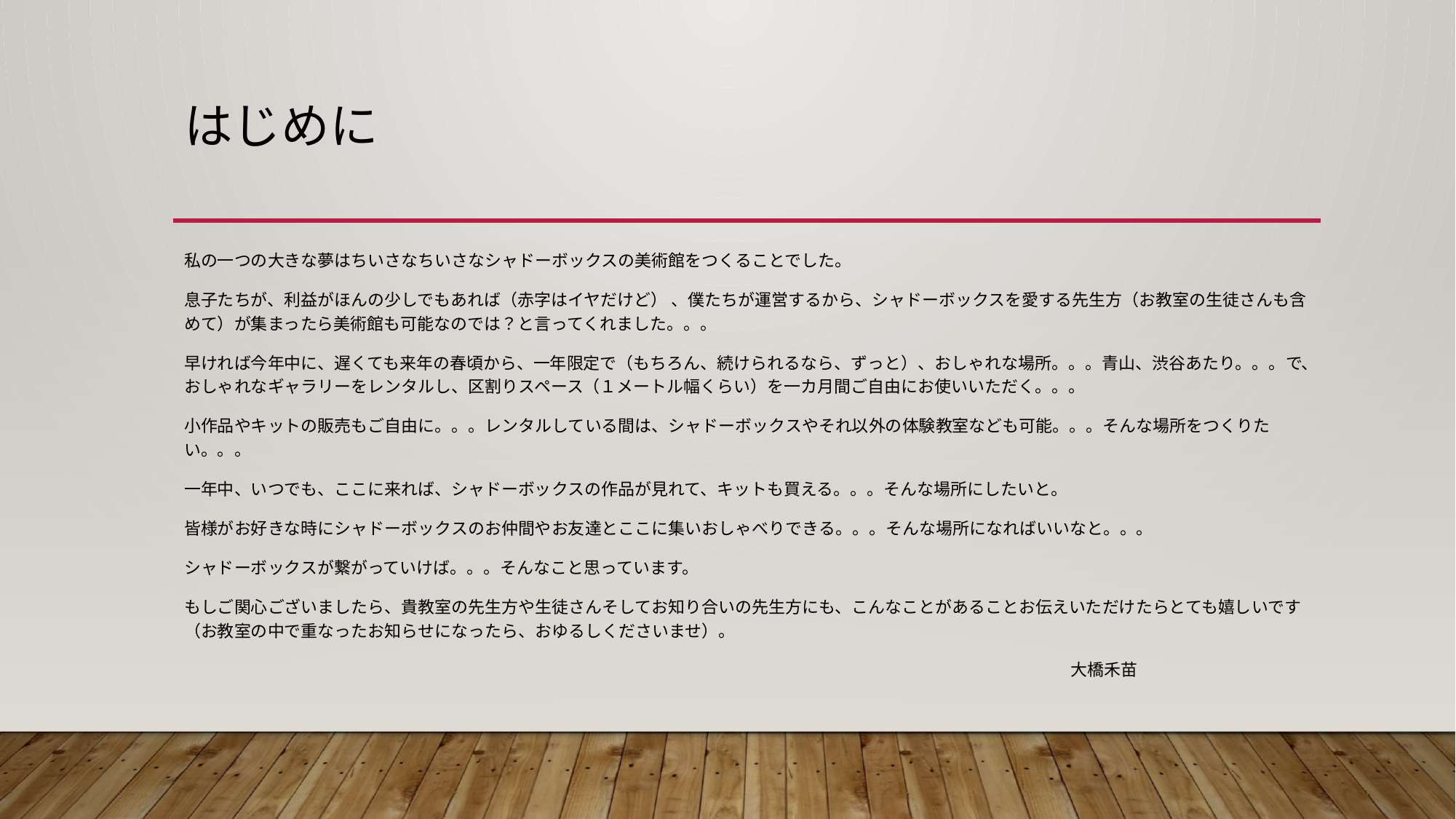

# はじめに
私の一つの大きな夢はちいさなちいさなシャドーボックスの美術館をつくることでした。
息子たちが、利益がほんの少しでもあれば（赤字はイヤだけど） 、僕たちが運営するから、シャドーボックスを愛する先生方（お教室の生徒さんも含めて）が集まったら美術館も可能なのでは？と言ってくれました。。。
早ければ今年中に、遅くても来年の春頃から、一年限定で（もちろん、続けられるなら、ずっと）、おしゃれな場所。。。青山、渋谷あたり。。。で、おしゃれなギャラリーをレンタルし、区割りスペース（１メートル幅くらい）を一カ月間ご自由にお使いいただく。。。
小作品やキットの販売もご自由に。。。レンタルしている間は、シャドーボックスやそれ以外の体験教室なども可能。。。そんな場所をつくりたい。。。
一年中、いつでも、ここに来れば、シャドーボックスの作品が見れて、キットも買える。。。そんな場所にしたいと。
皆様がお好きな時にシャドーボックスのお仲間やお友達とここに集いおしゃべりできる。。。そんな場所になればいいなと。。。
シャドーボックスが繋がっていけば。。。そんなこと思っています。
もしご関心ございましたら、貴教室の先生方や生徒さんそしてお知り合いの先生方にも、こんなことがあることお伝えいただけたらとても嬉しいです（お教室の中で重なったお知らせになったら、おゆるしくださいませ）。
　　　　　　　　　　　　　　　　　　　　　　　　　　　　　　　　　　　　　　　　　　　　　　　　　　　　　大橋禾苗